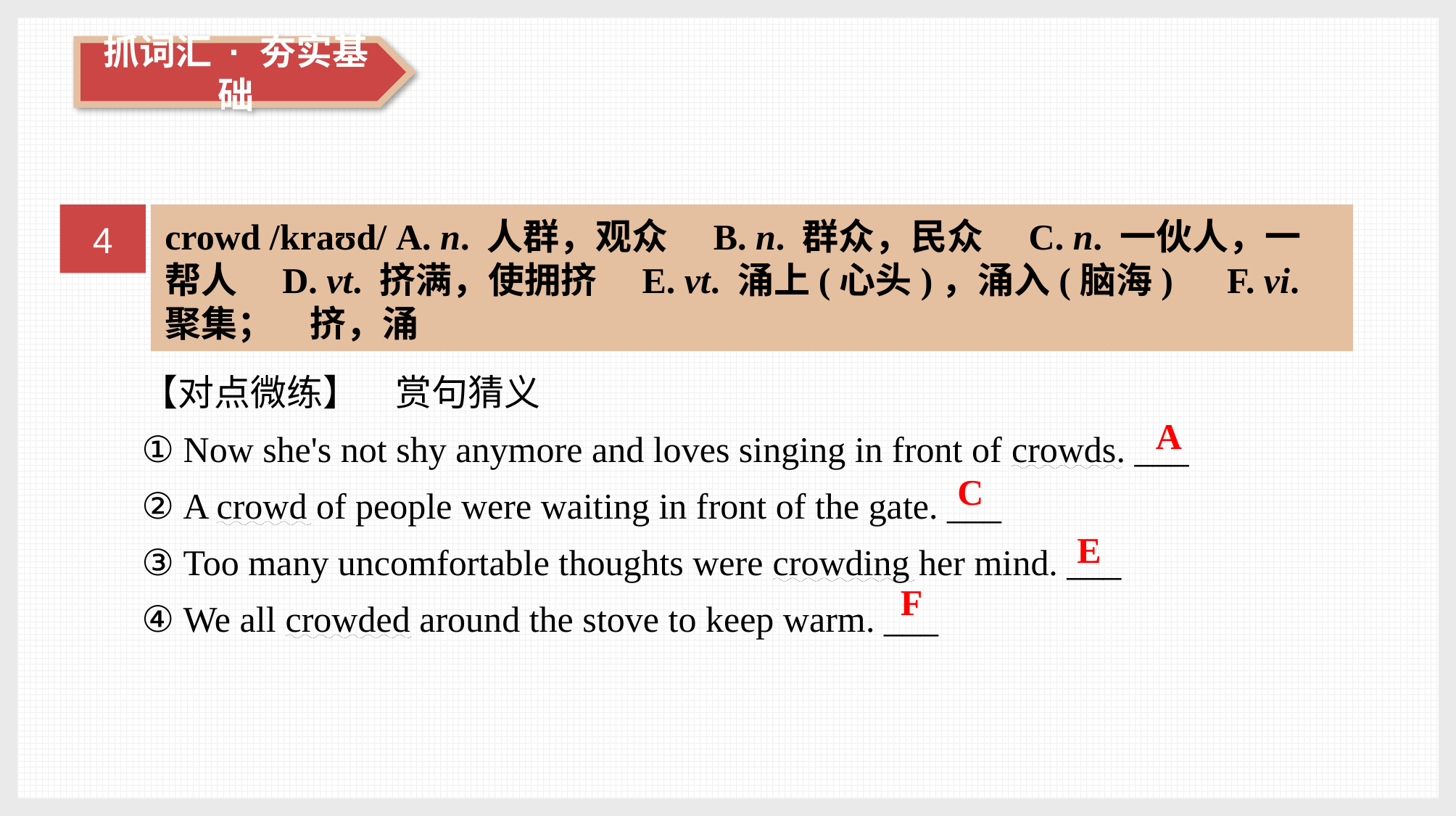

4

crowd /kraʊd/ A. n. 人群，观众　B. n. 群众，民众　C. n. 一伙人，一帮人　D. vt. 挤满，使拥挤　E. vt. 涌上(心头)，涌入(脑海)　F. vi. 聚集；　挤，涌
【对点微练】　赏句猜义
① Now she's not shy anymore and loves singing in front of crowds. ___
② A crowd of people were waiting in front of the gate. ___
③ Too many uncomfortable thoughts were crowding her mind. ___
④ We all crowded around the stove to keep warm. ___
A
C
E
F